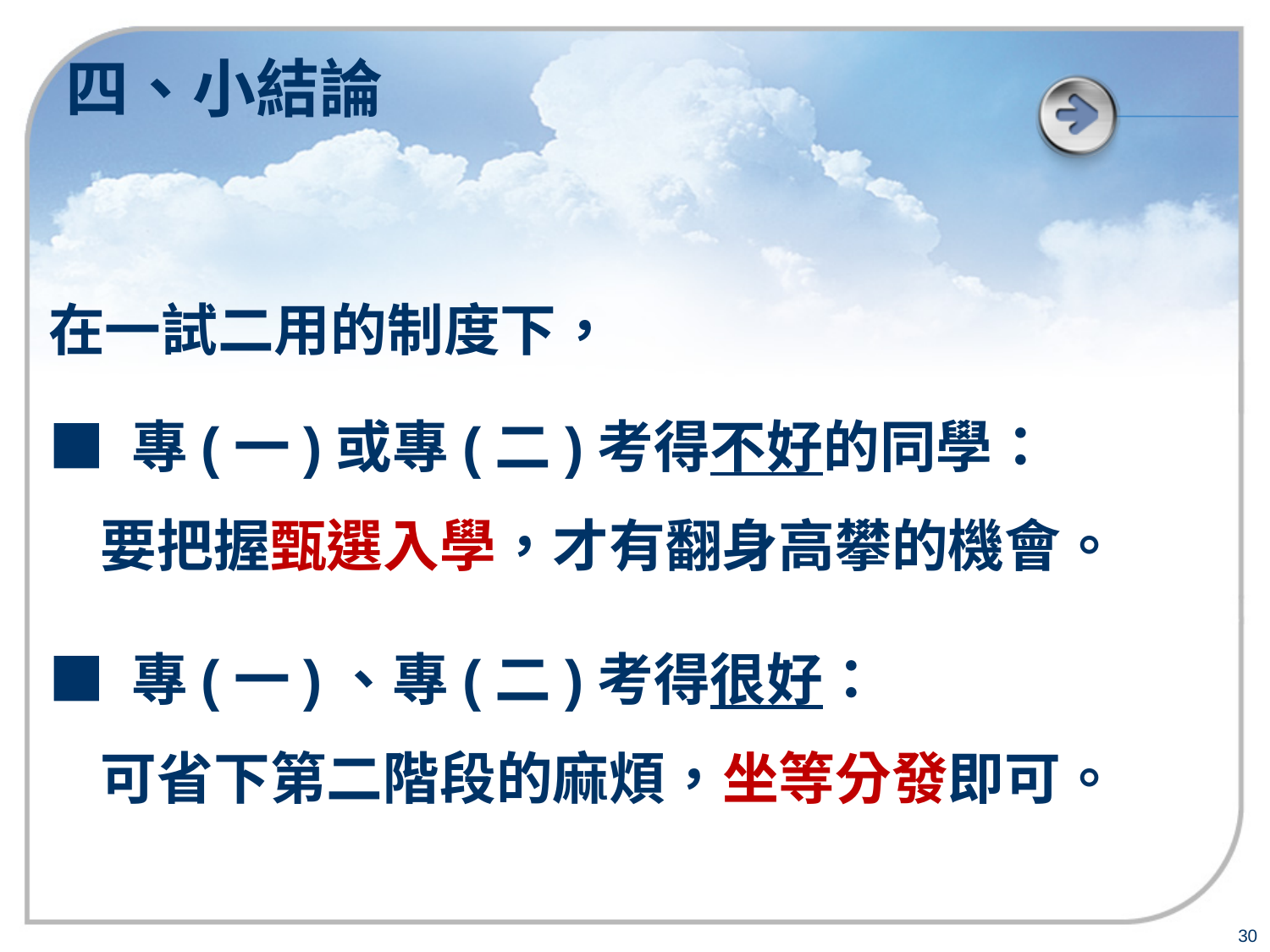

四、小結論
在一試二用的制度下，
■ 專(一)或專(二)考得不好的同學：
   要把握甄選入學，才有翻身高攀的機會。
■ 專(一)、專(二)考得很好：
   可省下第二階段的麻煩，坐等分發即可。

30